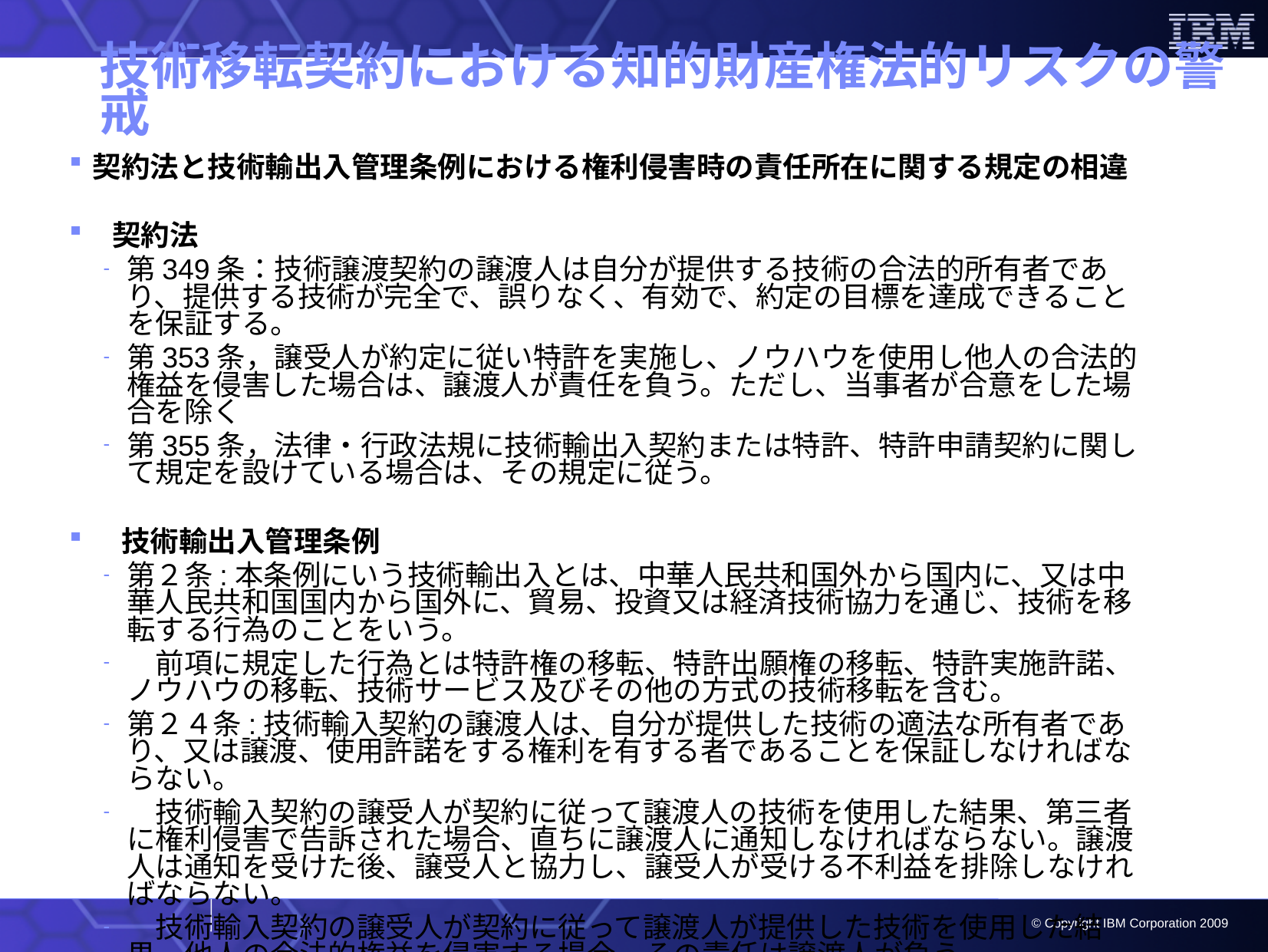

# 技術移転契約における知的財産権法的リスクの警戒
契約法と技術輸出入管理条例における権利侵害時の責任所在に関する規定の相違

  契約法
第349条：技術譲渡契約の譲渡人は自分が提供する技術の合法的所有者であり、提供する技術が完全で、誤りなく、有効で、約定の目標を達成できることを保証する。
第353条，譲受人が約定に従い特許を実施し、ノウハウを使用し他人の合法的権益を侵害した場合は、譲渡人が責任を負う。ただし、当事者が合意をした場合を除く
第355条，法律・行政法規に技術輸出入契約または特許、特許申請契約に関して規定を設けている場合は、その規定に従う。

　技術輸出入管理条例
第２条:本条例にいう技術輸出入とは、中華人民共和国外から国内に、又は中華人民共和国国内から国外に、貿易、投資又は経済技術協力を通じ、技術を移転する行為のことをいう。
　前項に規定した行為とは特許権の移転、特許出願権の移転、特許実施許諾、ノウハウの移転、技術サービス及びその他の方式の技術移転を含む。
第２４条:技術輸入契約の譲渡人は、自分が提供した技術の適法な所有者であり、又は譲渡、使用許諾をする権利を有する者であることを保証しなければならない。
　技術輸入契約の譲受人が契約に従って譲渡人の技術を使用した結果、第三者に権利侵害で告訴された場合、直ちに譲渡人に通知しなければならない。譲渡人は通知を受けた後、譲受人と協力し、譲受人が受ける不利益を排除しなければならない。
　技術輸入契約の譲受人が契約に従って譲渡人が提供した技術を使用した結果、他人の合法的権益を侵害する場合、その責任は譲渡人が負う。